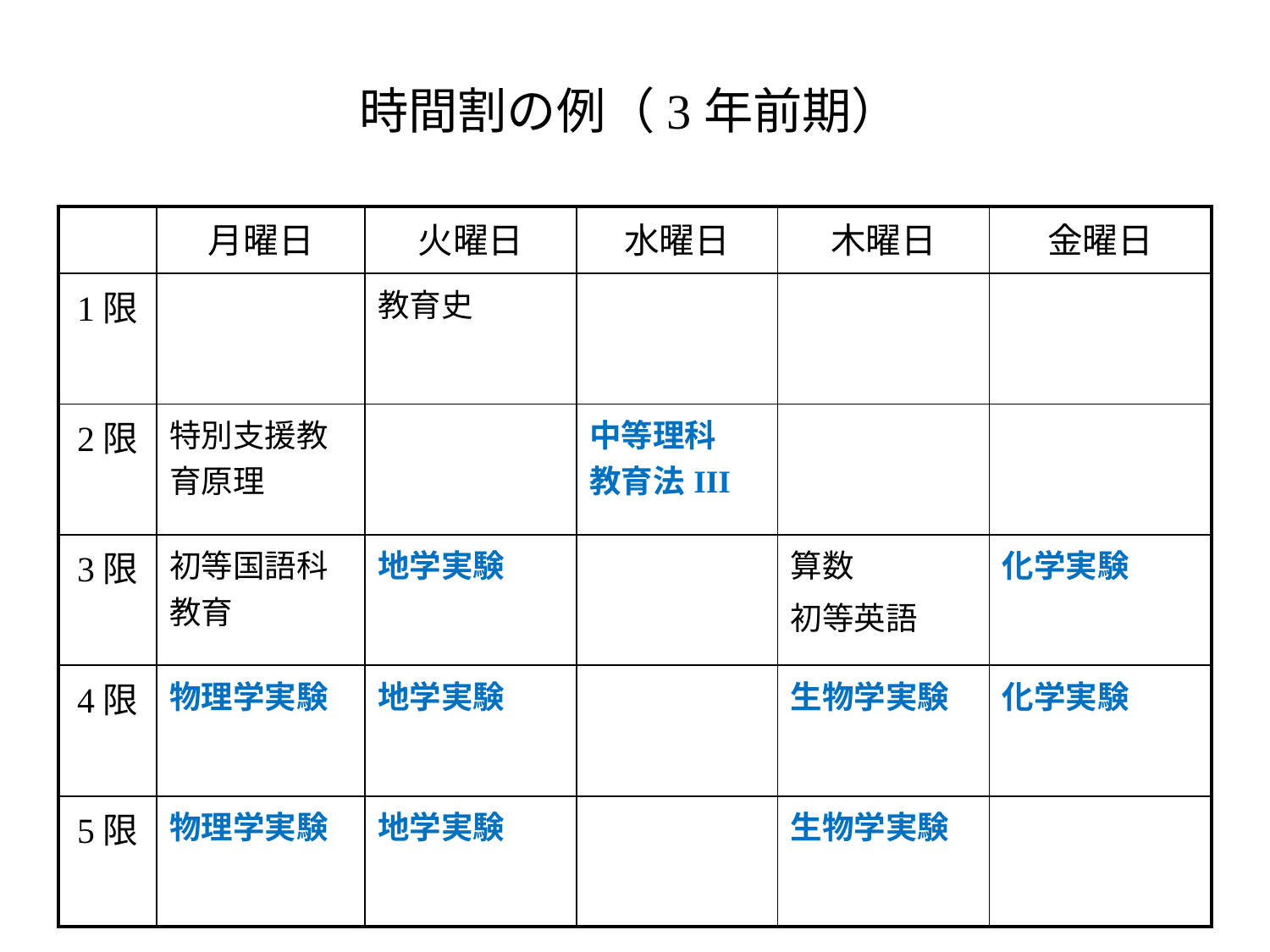

時間割の例（3年前期）
|  | 月曜日 | 火曜日 | 水曜日 | 木曜日 | 金曜日 |
| --- | --- | --- | --- | --- | --- |
| 1限 |  | 教育史 |  |  |  |
| 2限 | 特別支援教育原理 |  | 中等理科 教育法III |  |  |
| 3限 | 初等国語科教育 | 地学実験 |  | 算数 初等英語 | 化学実験 |
| 4限 | 物理学実験 | 地学実験 |  | 生物学実験 | 化学実験 |
| 5限 | 物理学実験 | 地学実験 |  | 生物学実験 |  |